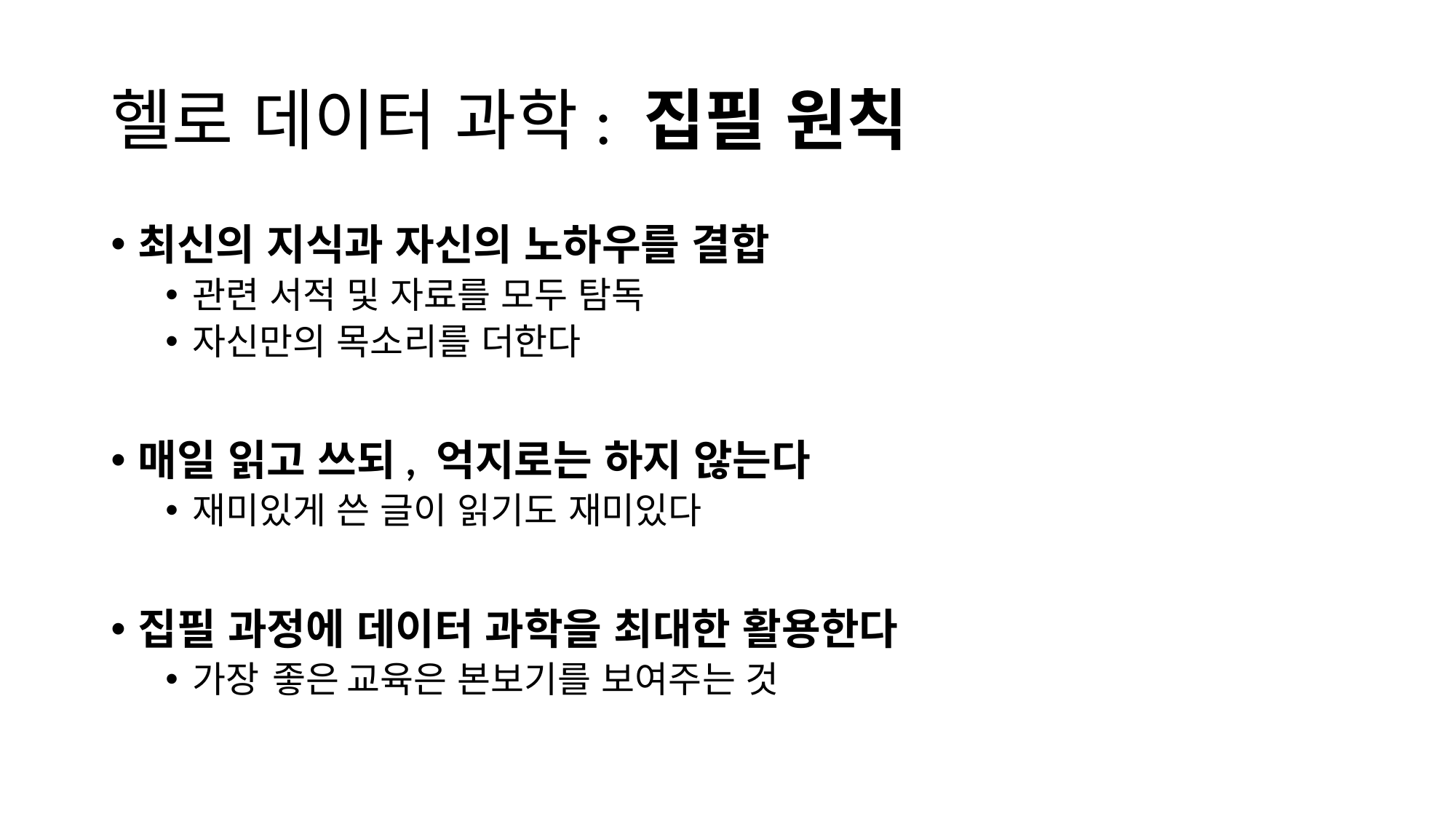

# 헬로 데이터 과학: 집필 원칙
최신의 지식과 자신의 노하우를 결합
관련 서적 및 자료를 모두 탐독
자신만의 목소리를 더한다

매일 읽고 쓰되, 억지로는 하지 않는다
재미있게 쓴 글이 읽기도 재미있다

집필 과정에 데이터 과학을 최대한 활용한다
가장 좋은 교육은 본보기를 보여주는 것